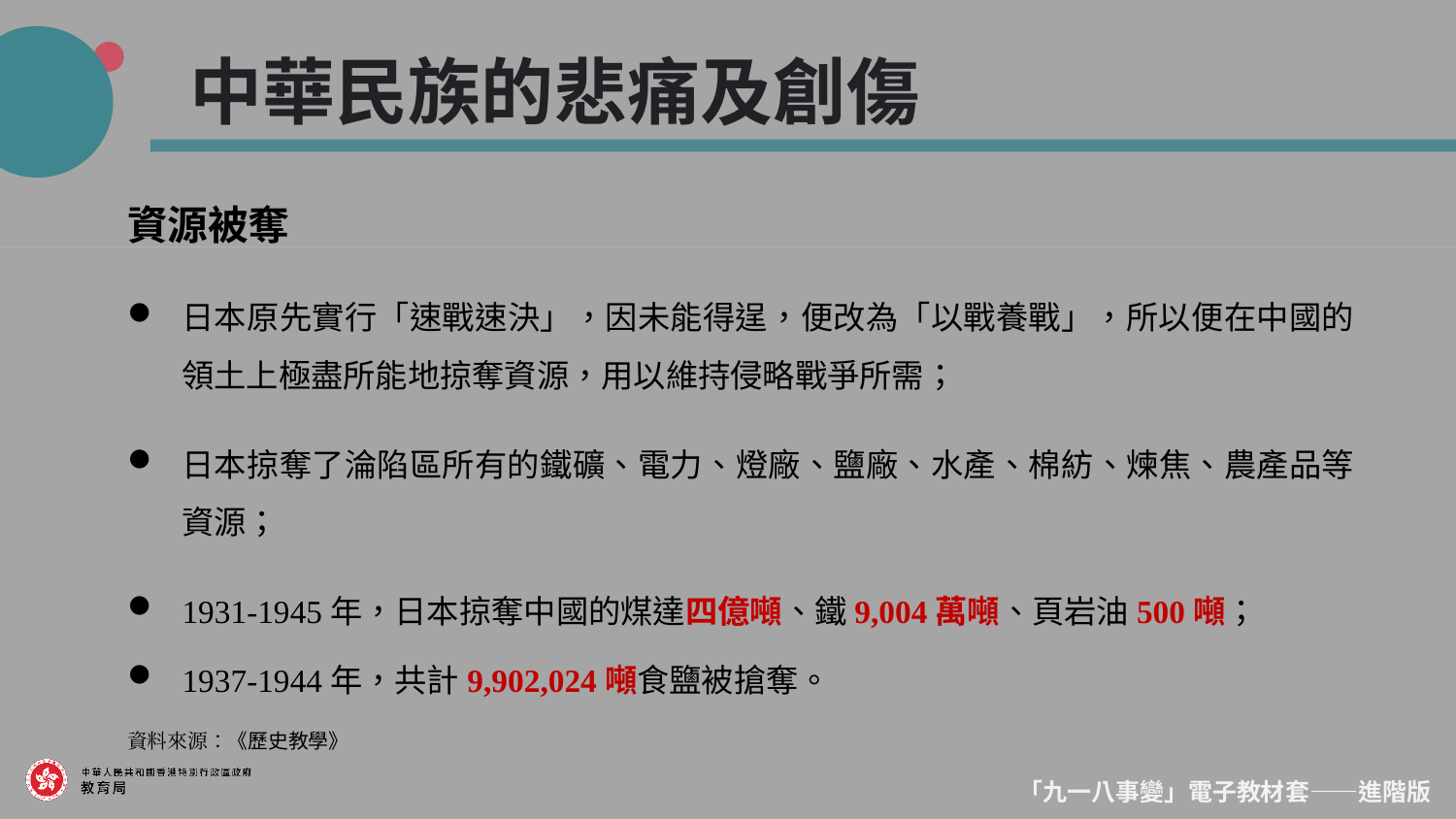

中華民族的悲痛及創傷

資源被奪
日本原先實行「速戰速決」，因未能得逞，便改為「以戰養戰」，所以便在中國的領土上極盡所能地掠奪資源，用以維持侵略戰爭所需；
日本掠奪了淪陷區所有的鐵礦、電力、燈廠、鹽廠、水產、棉紡、煉焦、農產品等資源；
1931-1945年，日本掠奪中國的煤達四億噸、鐵9,004萬噸、頁岩油500噸；
1937-1944年，共計9,902,024噸食鹽被搶奪。
資料來源：《歷史教學》